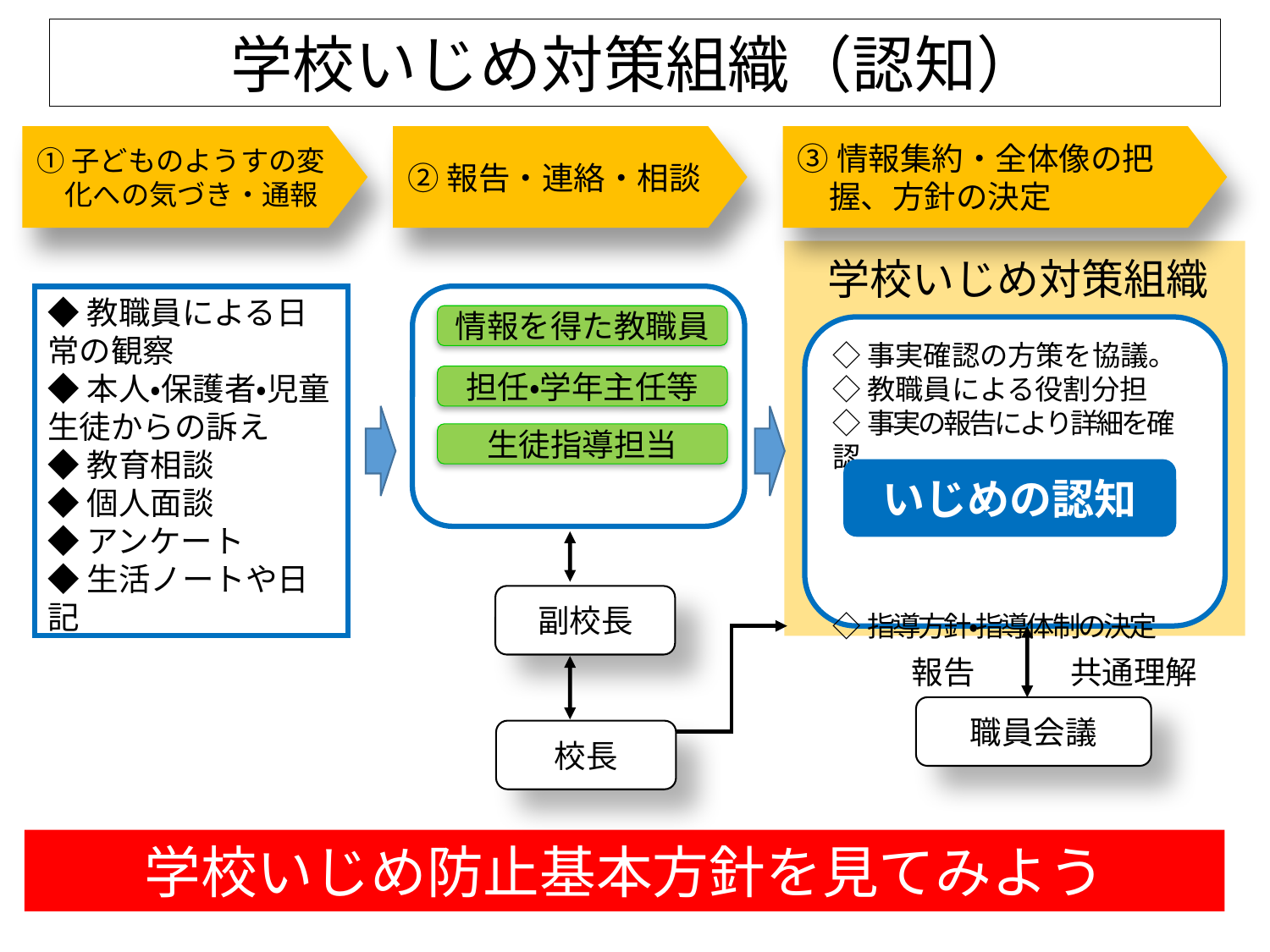

# 学校いじめ対策組織（認知）
➀子どものようすの変
　化への気づき・通報
②報告・連絡・相談
③情報集約・全体像の把
　握、方針の決定

学校いじめ対策組織

◆教職員による日常の観察
◆本人・保護者・児童生徒からの訴え
◆教育相談
◆個人面談
◆アンケート
◆生活ノートや日記
情報を得た教職員
◇事実確認の方策を協議。
◇教職員による役割分担
◇事実の報告により詳細を確認

◇指導方針・指導体制の決定
担任・学年主任等

生徒指導担当
いじめの認知

副校長

報告　　　共通理解

職員会議
校長
学校いじめ防止基本方針を見てみよう